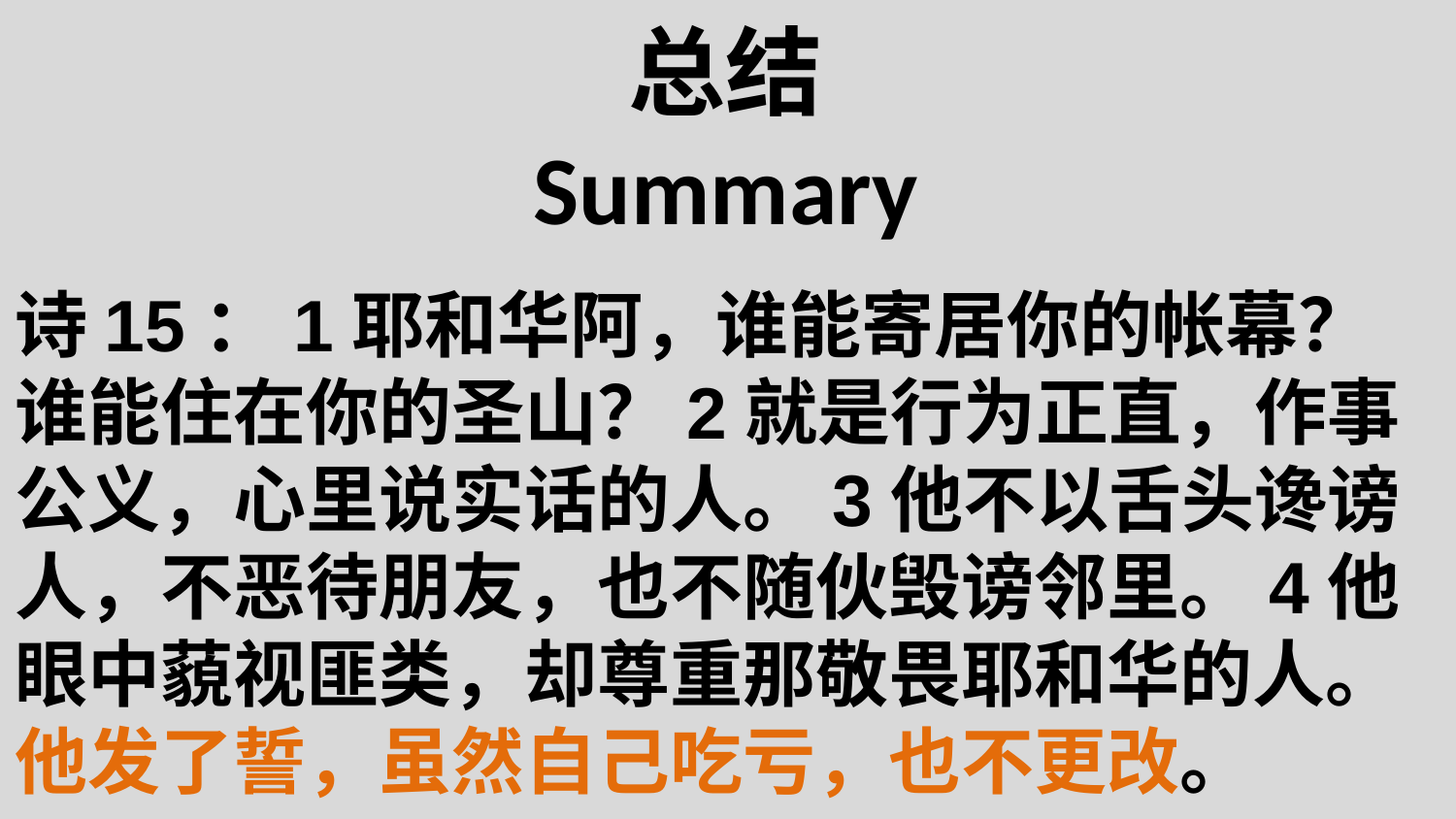

# 总结 Summary
诗15：1耶和华阿，谁能寄居你的帐幕？谁能住在你的圣山？2就是行为正直，作事公义，心里说实话的人。3他不以舌头谗谤人，不恶待朋友，也不随伙毁谤邻里。4他眼中藐视匪类，却尊重那敬畏耶和华的人。他发了誓，虽然自己吃亏，也不更改。